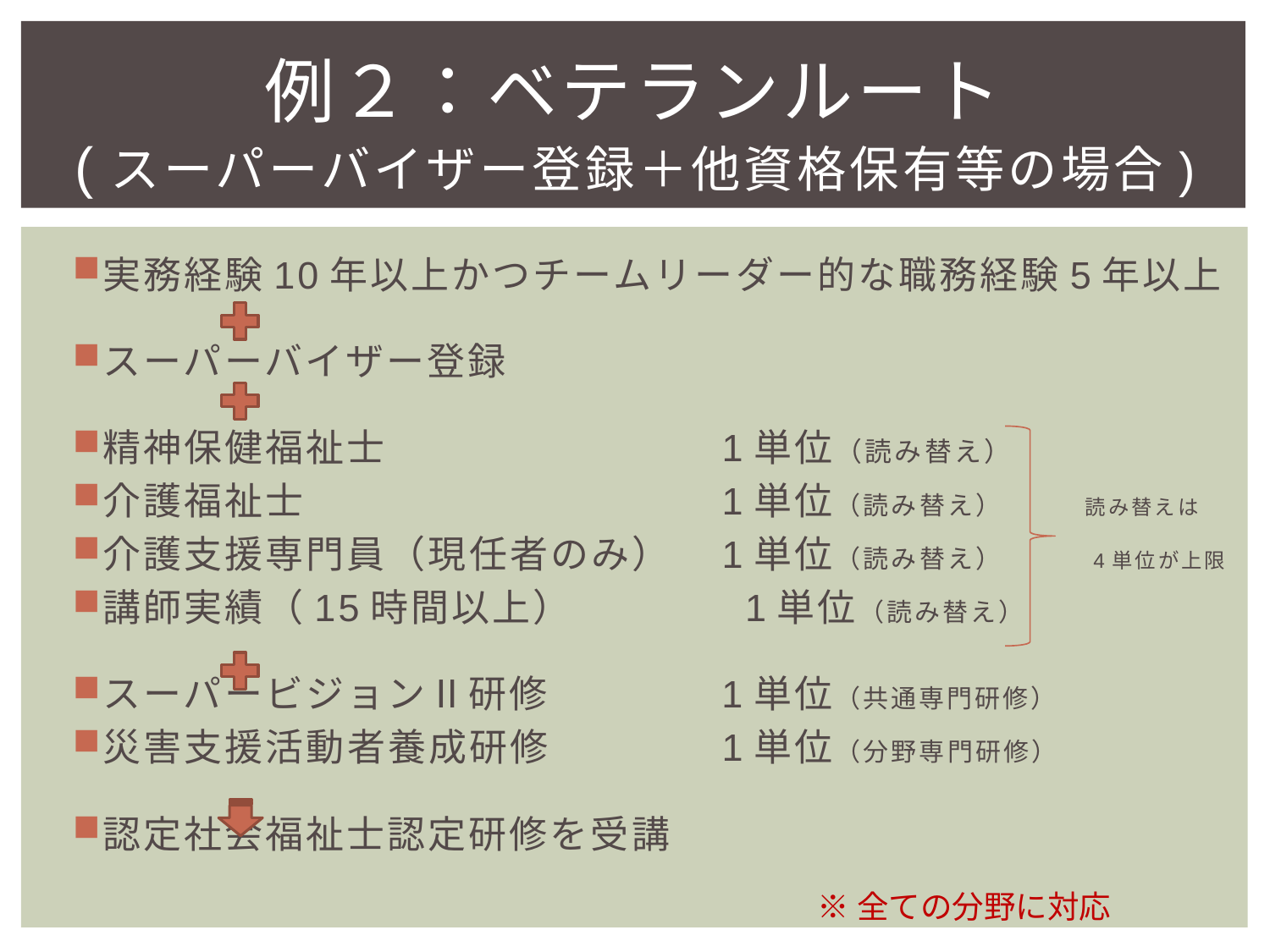

# 例２：ベテランルート (スーパーバイザー登録＋他資格保有等の場合)
実務経験10年以上かつチームリーダー的な職務経験5年以上

スーパーバイザー登録

精神保健福祉士　　　　　　　　1単位（読み替え）
介護福祉士　　　　　　　　　　1単位（読み替え）　　読み替えは
介護支援専門員（現任者のみ）　1単位（読み替え）　　4単位が上限
講師実績（15時間以上）　　　　1単位（読み替え）

スーパービジョンⅡ研修　　　　1単位（共通専門研修）
災害支援活動者養成研修　　　　1単位（分野専門研修）

認定社会福祉士認定研修を受講

※全ての分野に対応